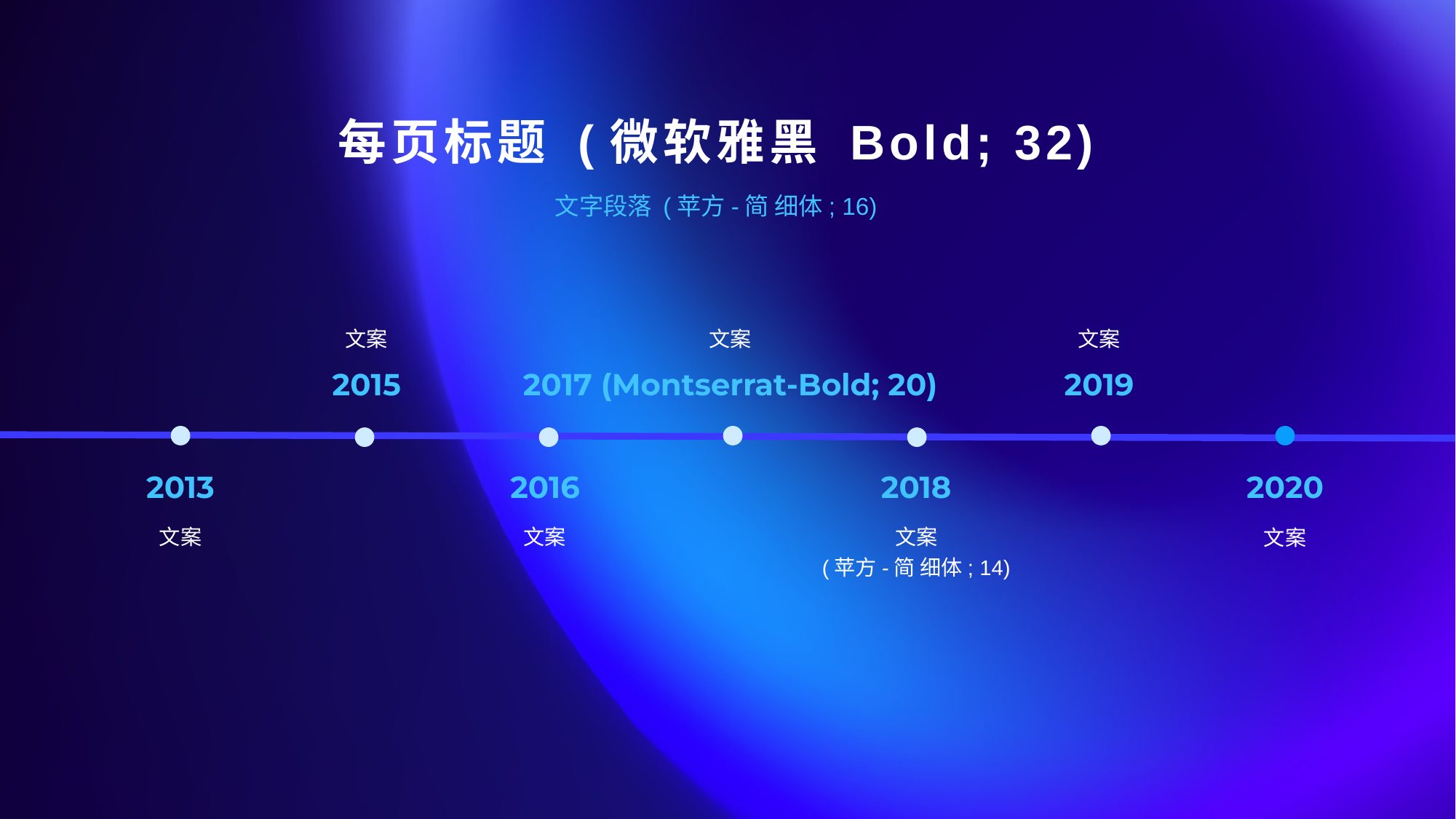

每页标题 (微软雅黑 Bold; 32)
文字段落 (苹方-简 细体; 16)
文案
文案
文案
2015
2017 (Montserrat-Bold; 20)
2019

2013
2016
2018
2020
文案
文案
文案
(苹方-简 细体; 14)
文案